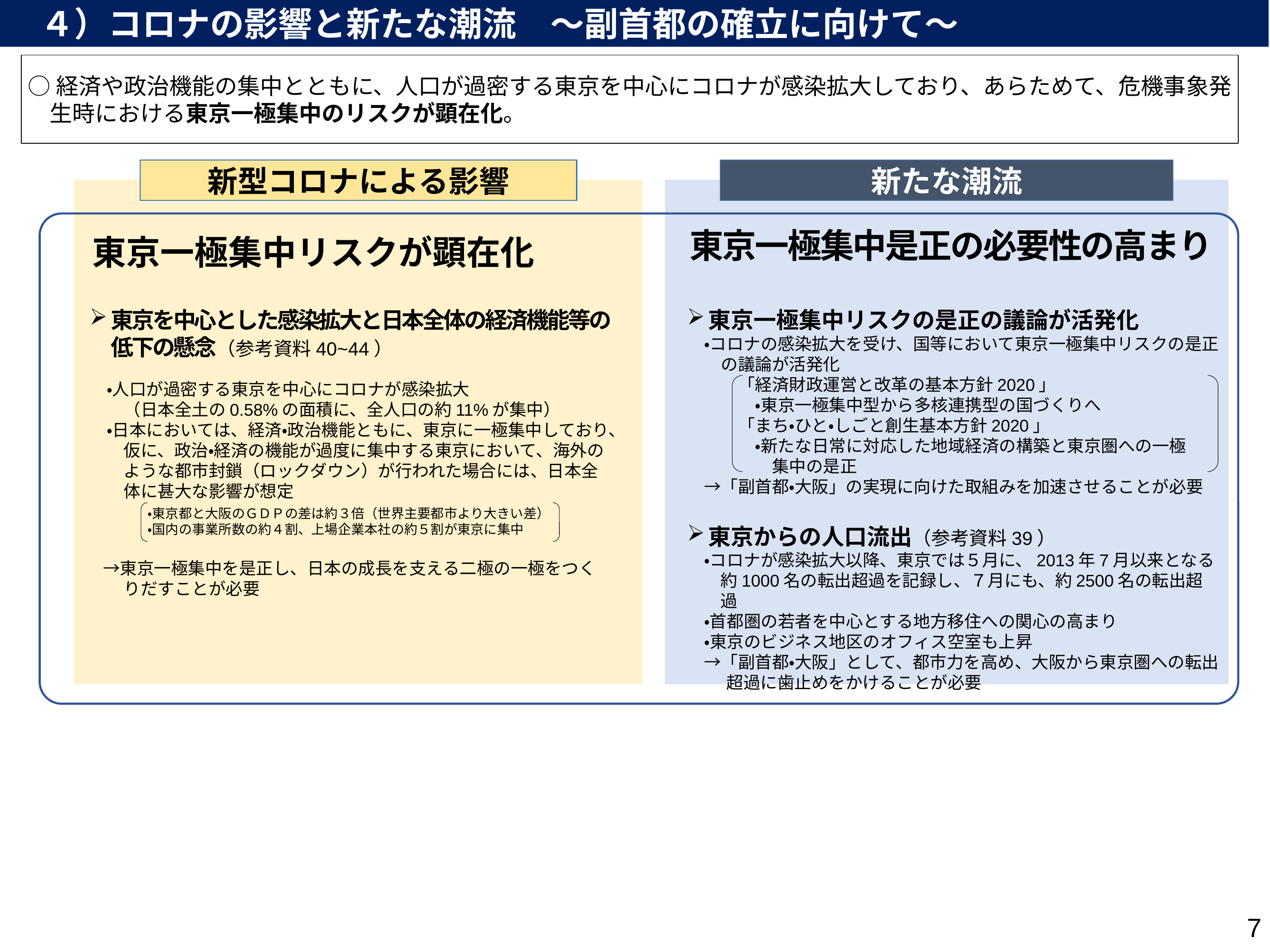

Ｒ2.8.25
企画室
　４）コロナの影響と新たな潮流　〜副首都の確立に向けて〜
○経済や政治機能の集中とともに、人口が過密する東京を中心にコロナが感染拡大しており、あらためて、危機事象発生時における東京一極集中のリスクが顕在化。
新型コロナによる影響
新たな潮流

東京一極集中リスクが顕在化
東京一極集中是正の必要性の高まり
東京を中心とした感染拡大と日本全体の経済機能等の低下の懸念（参考資料40~44）

　・人口が過密する東京を中心にコロナが感染拡大
　　（日本全土の0.58%の面積に、全人口の約11%が集中）
　・日本においては、経済・政治機能ともに、東京に一極集中しており、仮に、政治・経済の機能が過度に集中する東京において、海外のような都市封鎖（ロックダウン）が行われた場合には、日本全体に甚大な影響が想定

　→東京一極集中を是正し、日本の成長を支える二極の一極をつくりだすことが必要
東京一極集中リスクの是正の議論が活発化
　・コロナの感染拡大を受け、国等において東京一極集中リスクの是正の議論が活発化
　　　「経済財政運営と改革の基本方針2020」
　　　　・東京一極集中型から多核連携型の国づくりへ
　　　「まち・ひと・しごと創生基本方針2020」
　　　　・新たな日常に対応した地域経済の構築と東京圏への一極
　　　　　集中の是正
　→「副首都・大阪」の実現に向けた取組みを加速させることが必要

東京からの人口流出（参考資料39）
　・コロナが感染拡大以降、東京では５月に、2013年7月以来となる約1000名の転出超過を記録し、７月にも、約2500名の転出超過
　・首都圏の若者を中心とする地方移住への関心の高まり
　・東京のビジネス地区のオフィス空室も上昇
　→「副首都・大阪」として、都市力を高め、大阪から東京圏への転出超過に歯止めをかけることが必要

・東京都と大阪のＧＤＰの差は約３倍（世界主要都市より大きい差）
・国内の事業所数の約４割、上場企業本社の約５割が東京に集中

7